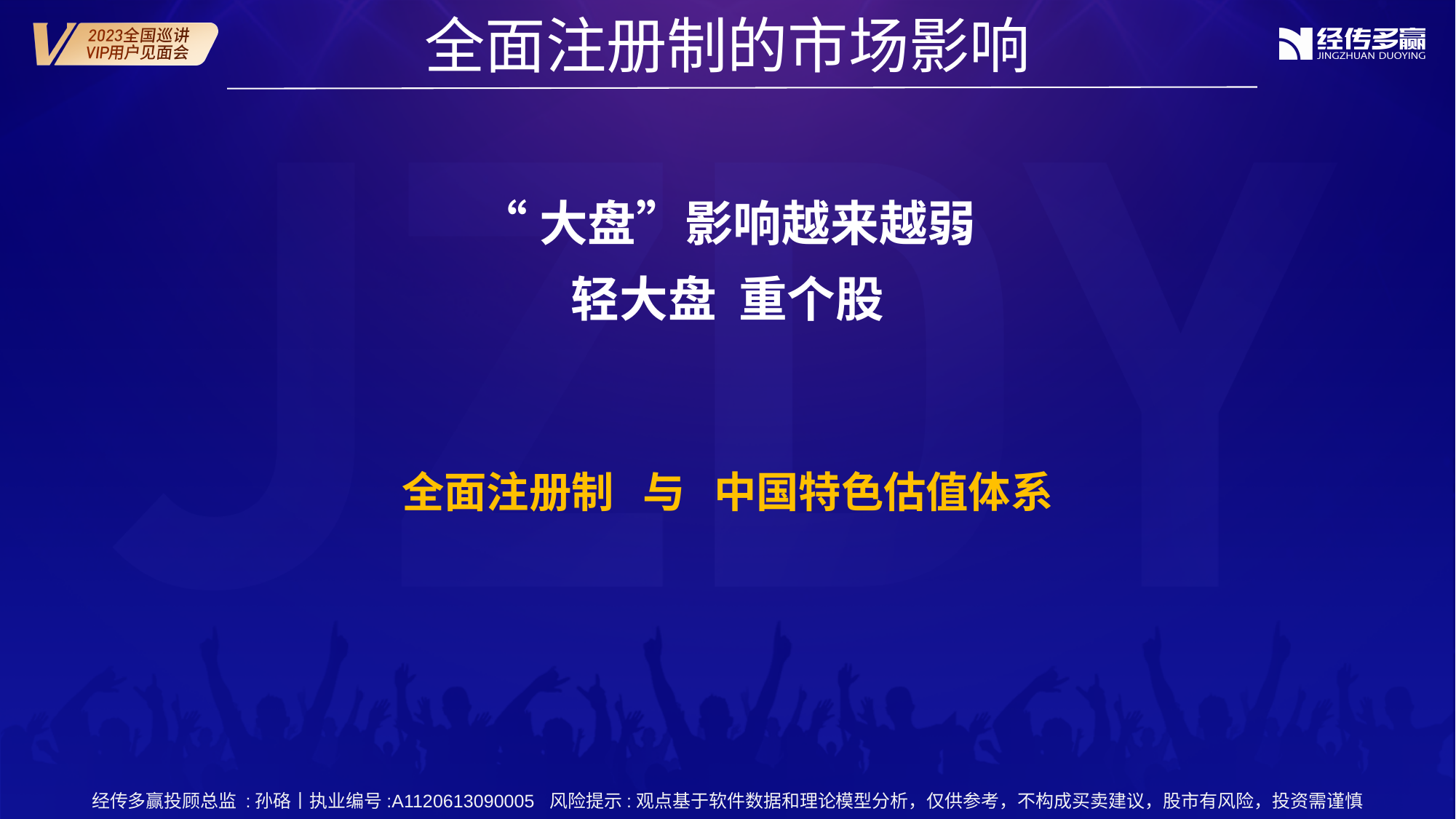

全面注册制的市场影响
“大盘”影响越来越弱
轻大盘  重个股
全面注册制   与   中国特色估值体系